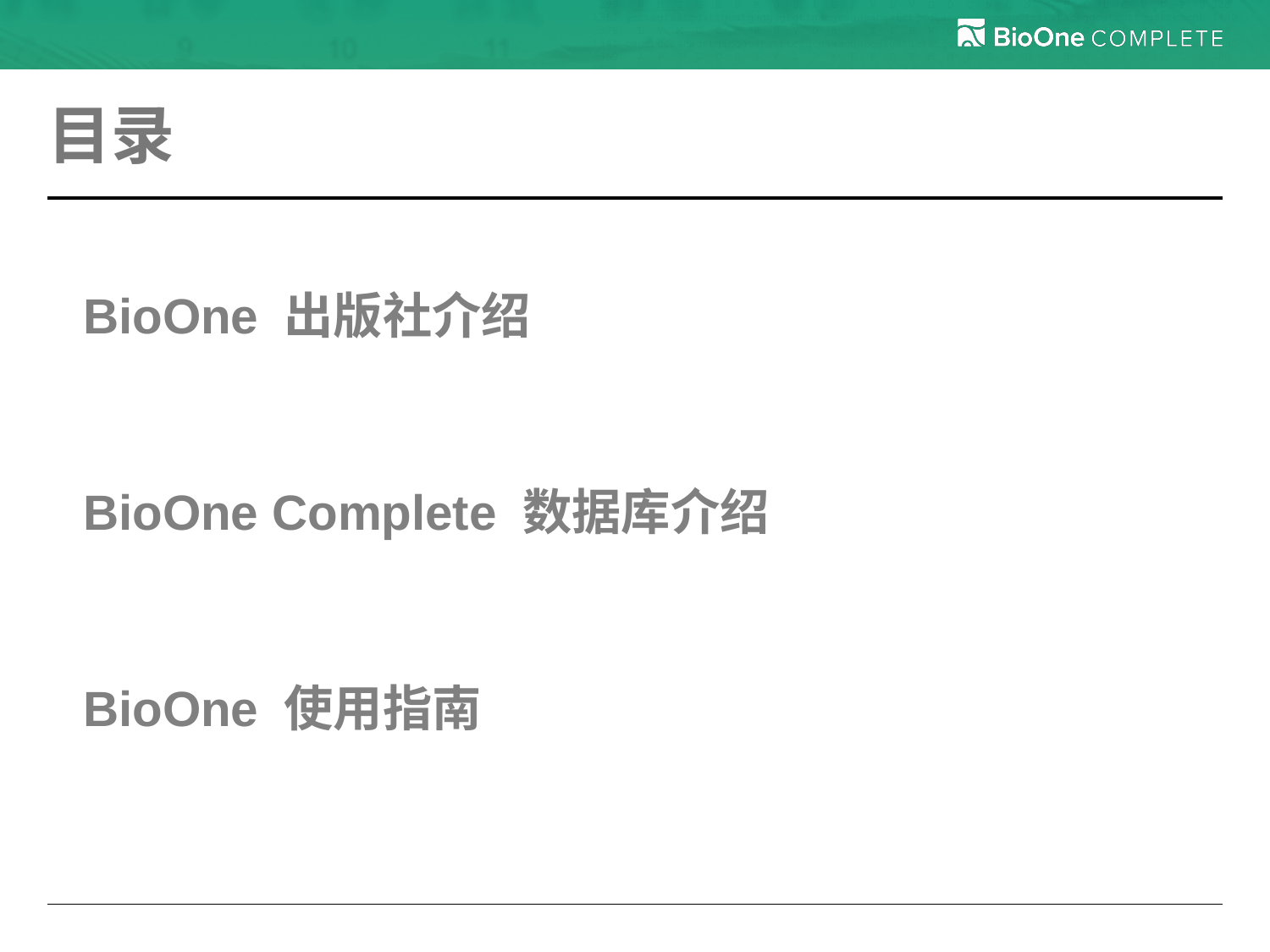

# 目录
BioOne 出版社介绍

BioOne Complete 数据库介绍

BioOne 使用指南